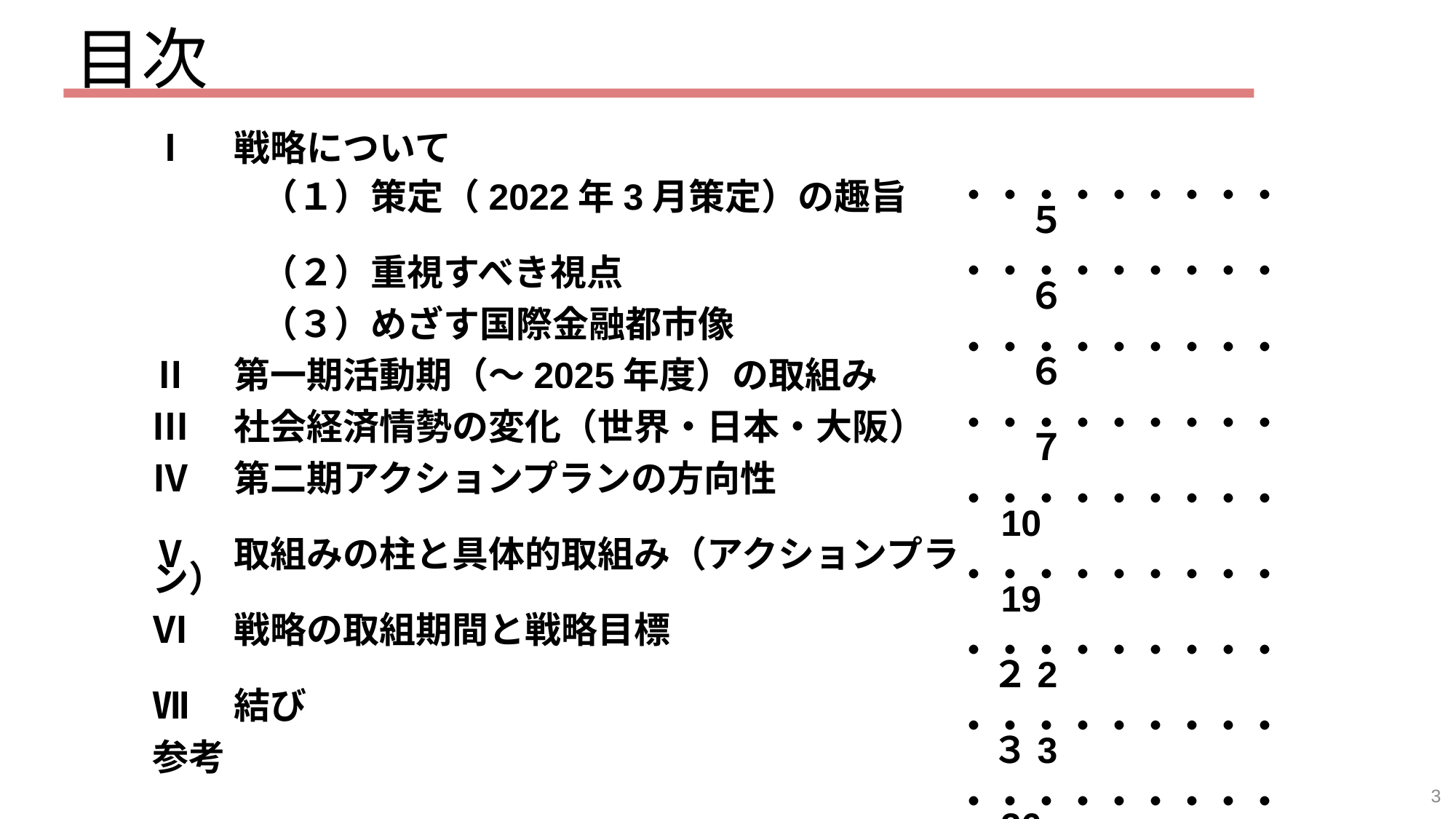

# 目次
Ⅰ　戦略について

　　　（１）策定（2022年3月策定）の趣旨
　　　（２）重視すべき視点
　　　（３）めざす国際金融都市像
Ⅱ　第一期活動期（～2025年度）の取組み
Ⅲ　社会経済情勢の変化（世界・日本・大阪）
Ⅳ　第二期アクションプランの方向性
Ⅴ　取組みの柱と具体的取組み（アクションプラン）
Ⅵ　戦略の取組期間と戦略目標
Ⅶ　結び
参考
・・・・・・・・・　　５
・・・・・・・・・　　６
・・・・・・・・・　　６
・・・・・・・・・　　７
・・・・・・・・・　10
・・・・・・・・・　19
・・・・・・・・・　２2
・・・・・・・・・　３3
・・・・・・・・・　36
3